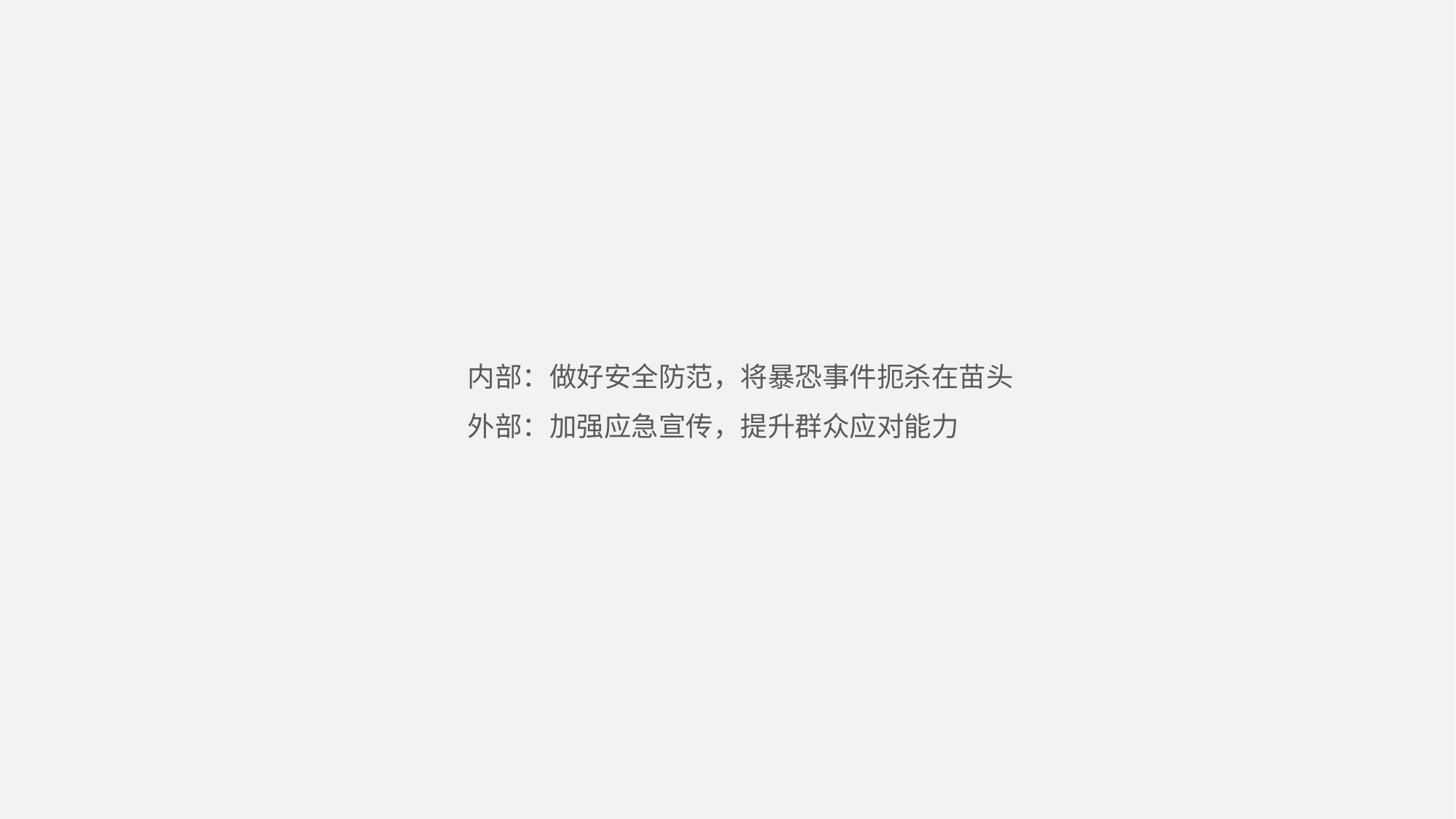

内部：做好安全防范，将暴恐事件扼杀在苗头
外部：加强应急宣传，提升群众应对能力